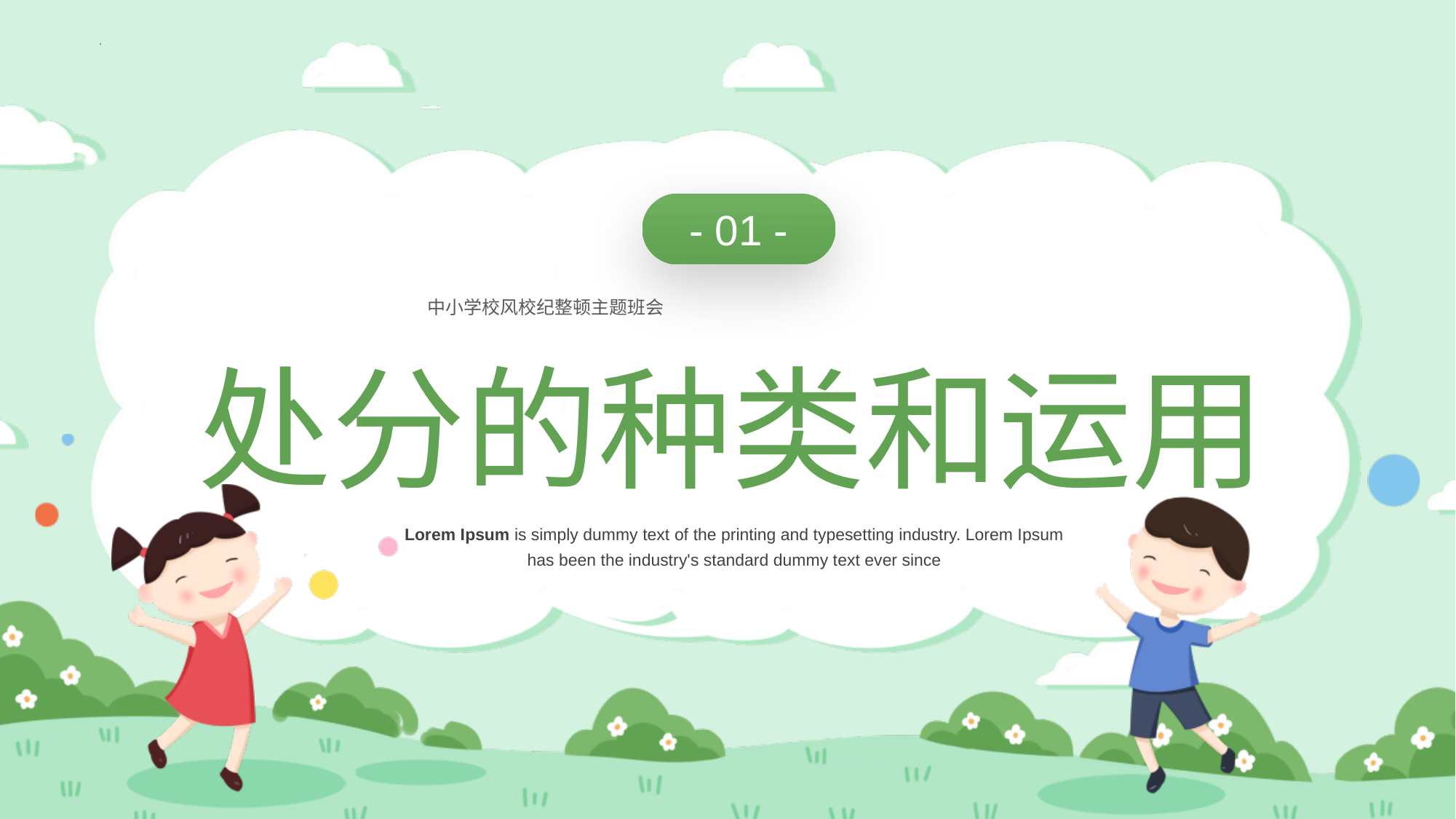

- 01 -
中小学校风校纪整顿主题班会
处分的种类和运用
Lorem Ipsum is simply dummy text of the printing and typesetting industry. Lorem Ipsum has been the industry's standard dummy text ever since